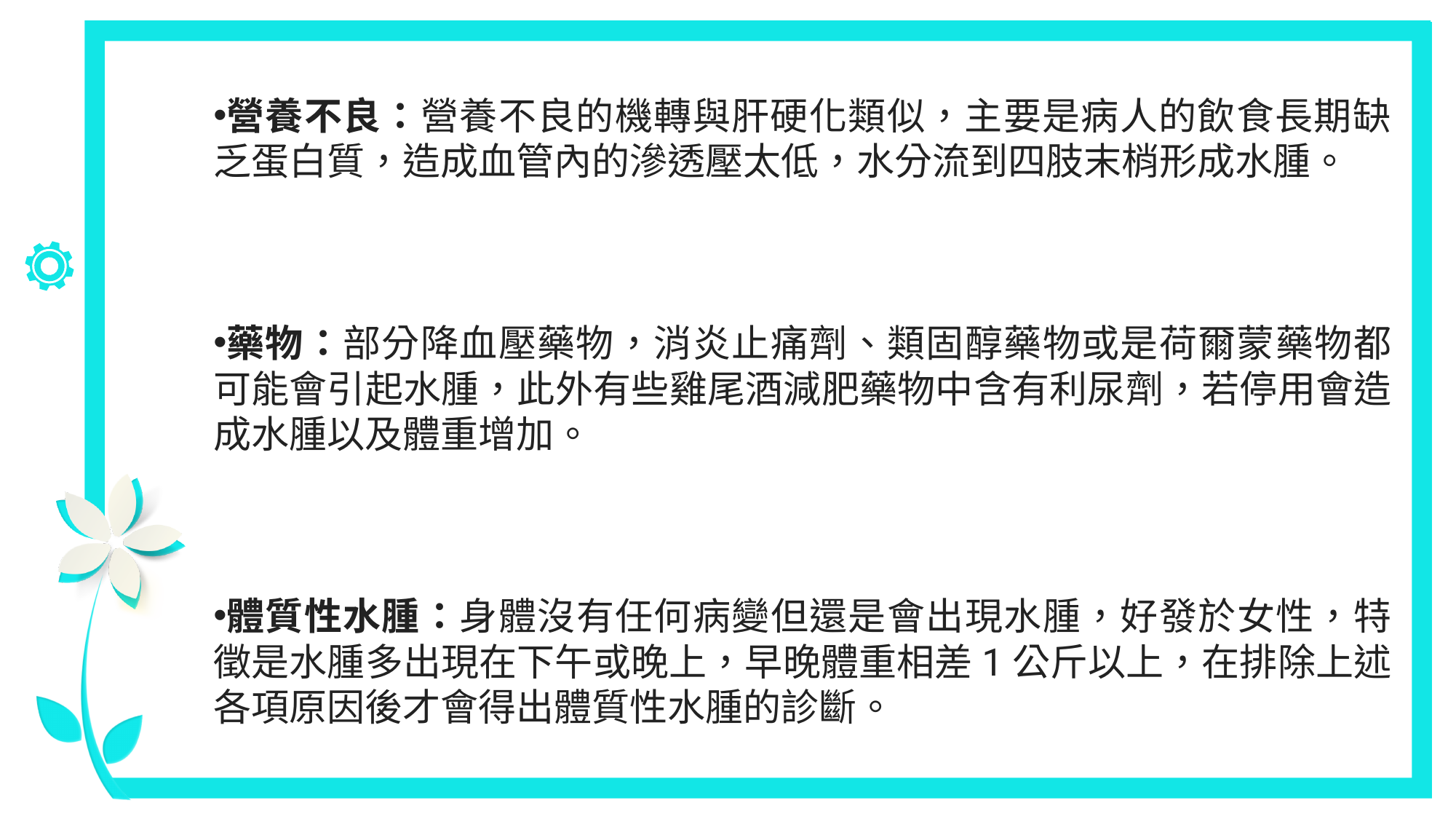

營養不良：營養不良的機轉與肝硬化類似，主要是病人的飲食長期缺乏蛋白質，造成血管內的滲透壓太低，水分流到四肢末梢形成水腫。

藥物：部分降血壓藥物，消炎止痛劑、類固醇藥物或是荷爾蒙藥物都可能會引起水腫，此外有些雞尾酒減肥藥物中含有利尿劑，若停用會造成水腫以及體重增加。

體質性水腫：身體沒有任何病變但還是會出現水腫，好發於女性，特徵是水腫多出現在下午或晚上，早晚體重相差1公斤以上，在排除上述各項原因後才會得出體質性水腫的診斷。